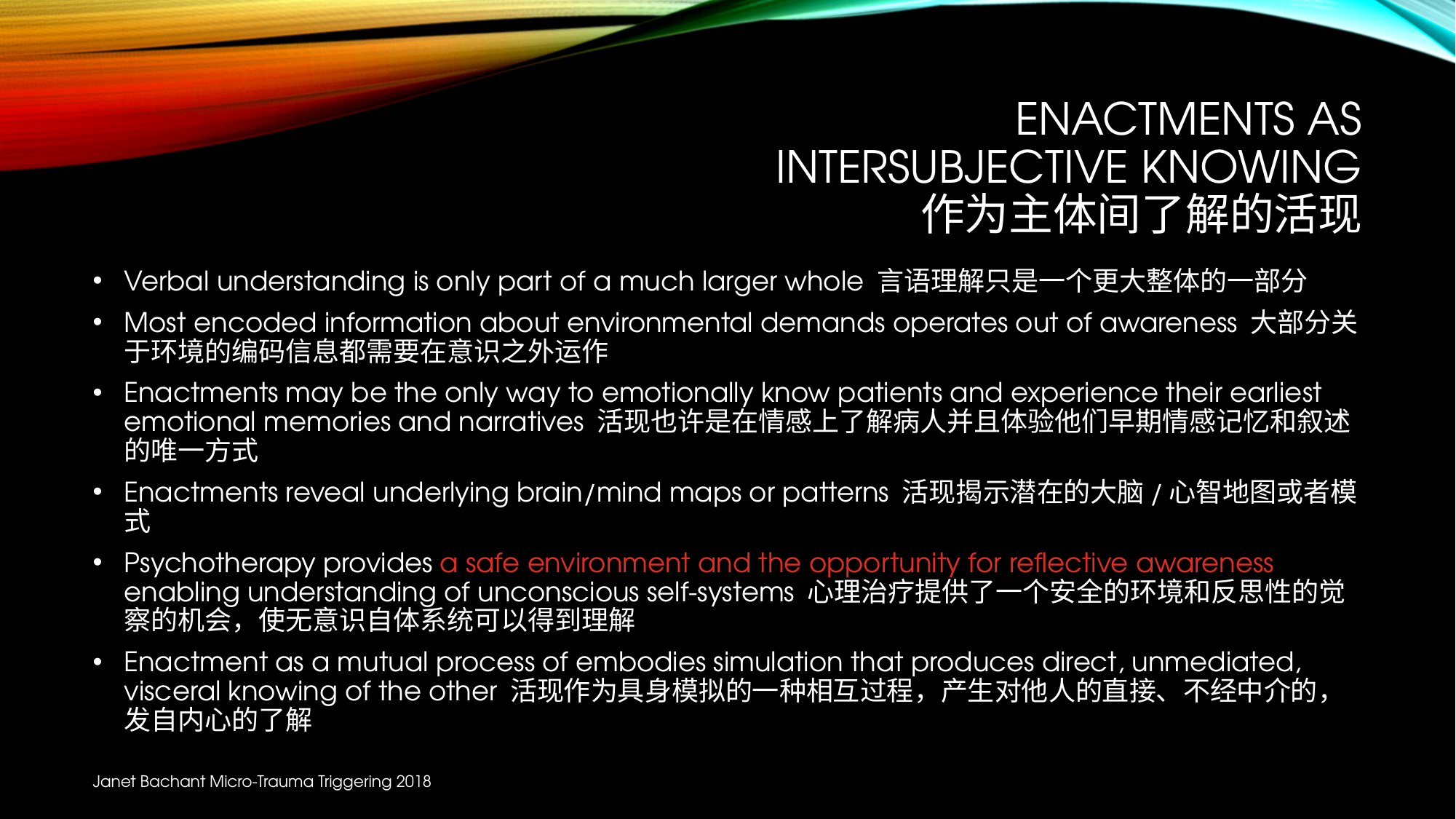

# Enactments as Intersubjective knowing 作为主体间了解的活现
Verbal understanding is only part of a much larger whole 言语理解只是一个更大整体的一部分
Most encoded information about environmental demands operates out of awareness 大部分关于环境的编码信息都需要在意识之外运作
Enactments may be the only way to emotionally know patients and experience their earliest emotional memories and narratives 活现也许是在情感上了解病人并且体验他们早期情感记忆和叙述的唯一方式
Enactments reveal underlying brain/mind maps or patterns 活现揭示潜在的大脑/心智地图或者模式
Psychotherapy provides a safe environment and the opportunity for reflective awareness enabling understanding of unconscious self-systems 心理治疗提供了一个安全的环境和反思性的觉察的机会，使无意识自体系统可以得到理解
Enactment as a mutual process of embodies simulation that produces direct, unmediated, visceral knowing of the other 活现作为具身模拟的一种相互过程，产生对他人的直接、不经中介的，发自内心的了解
Janet Bachant Micro-Trauma Triggering 2018